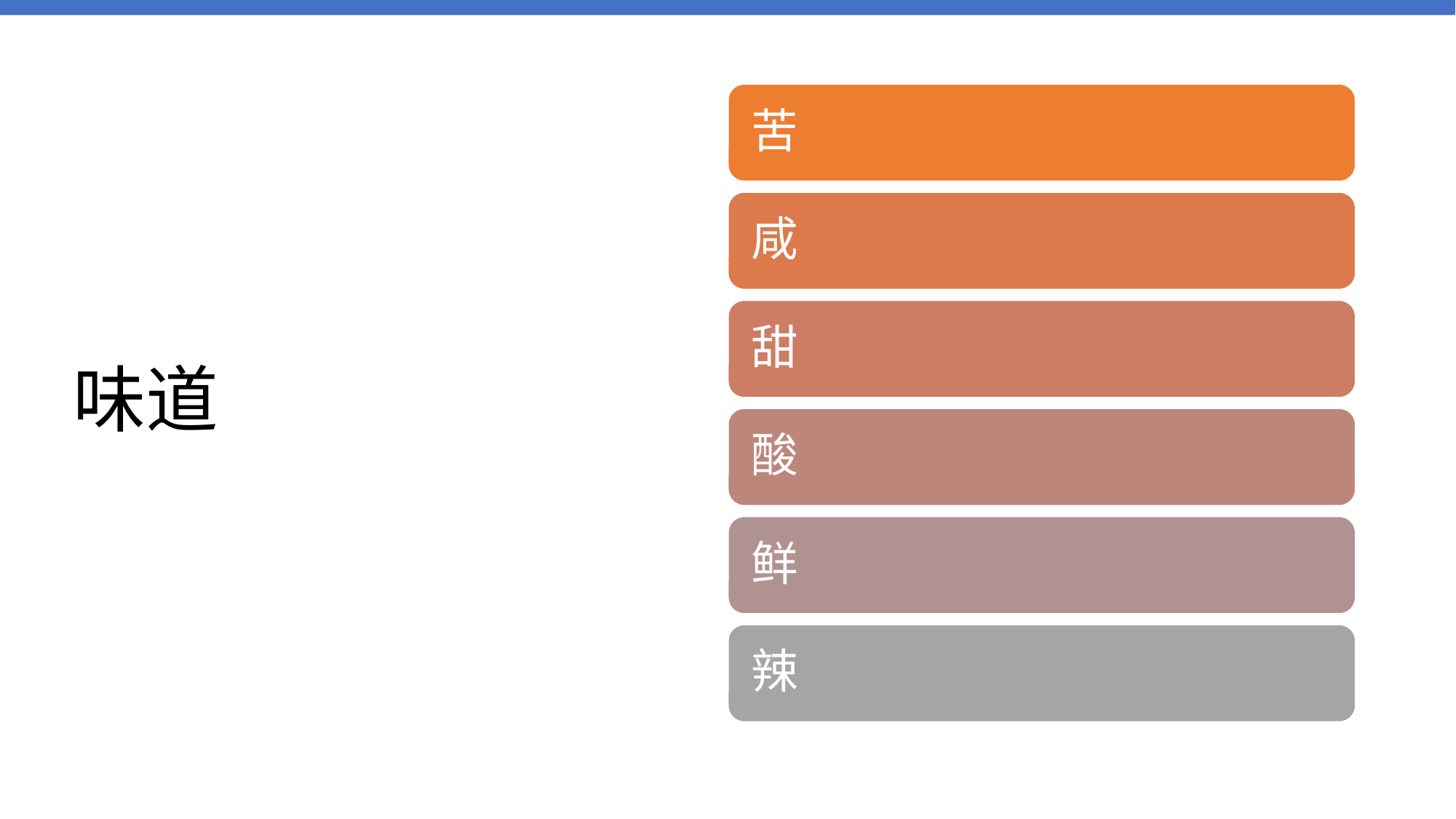

# 味道
苦
咸
甜
酸
鲜
辣